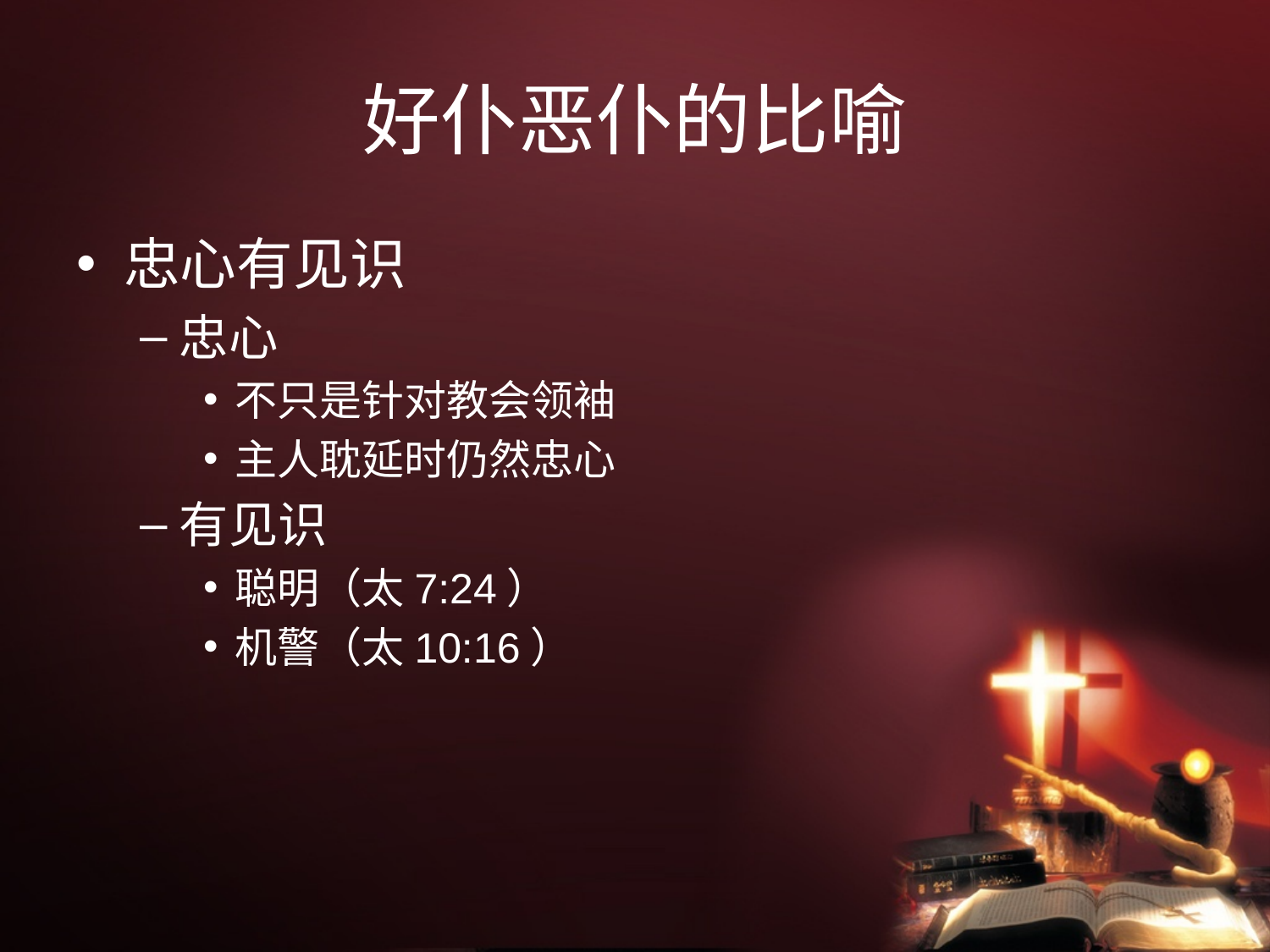

# 好仆恶仆的比喻
忠心有见识
忠心
不只是针对教会领袖
主人耽延时仍然忠心
有见识
聪明（太7:24）
机警（太10:16）